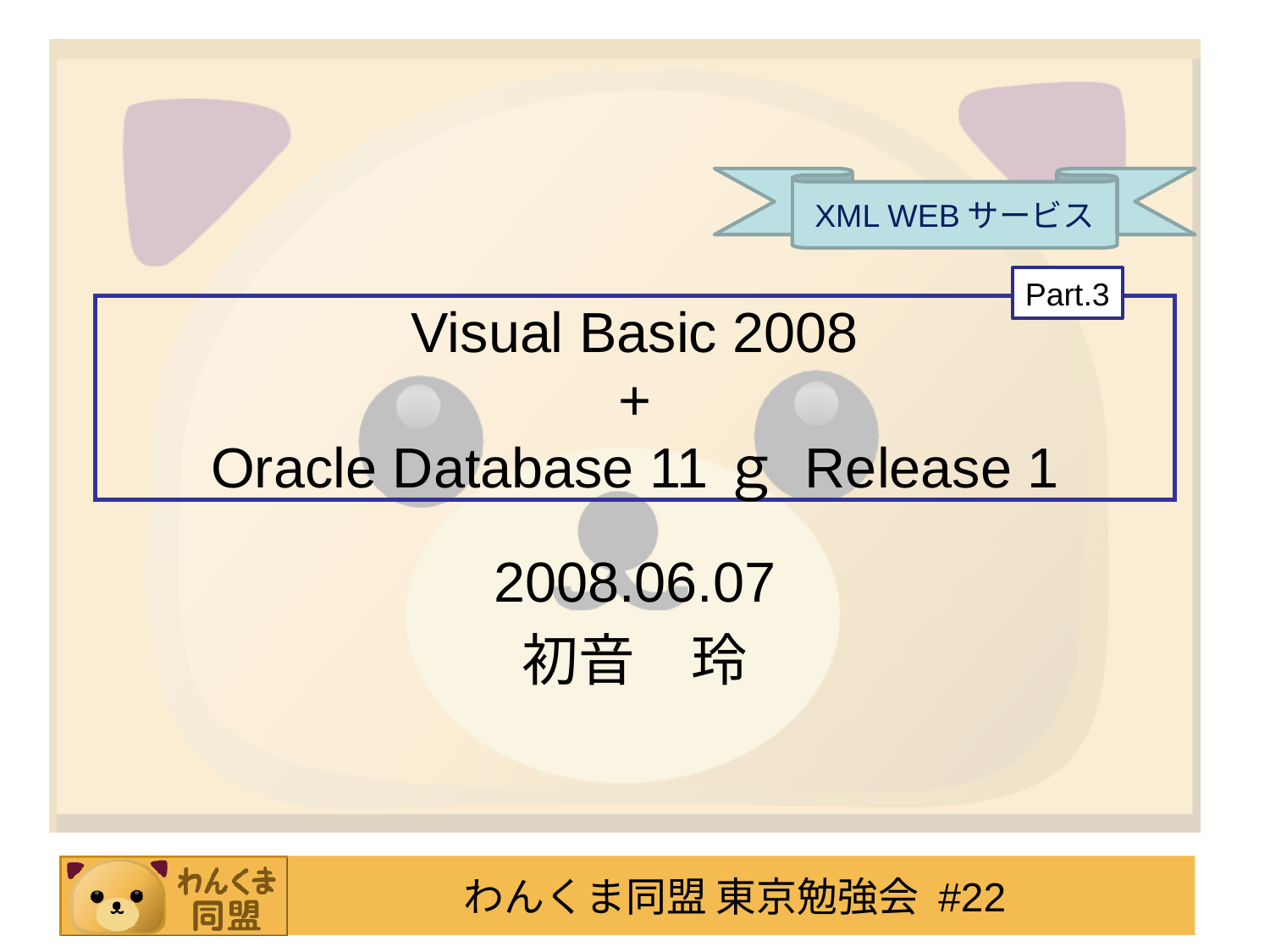

XML WEBサービス
Part.3
# Visual Basic 2008 + Oracle Database 11ｇ Release 1
2008.06.07
初音　玲